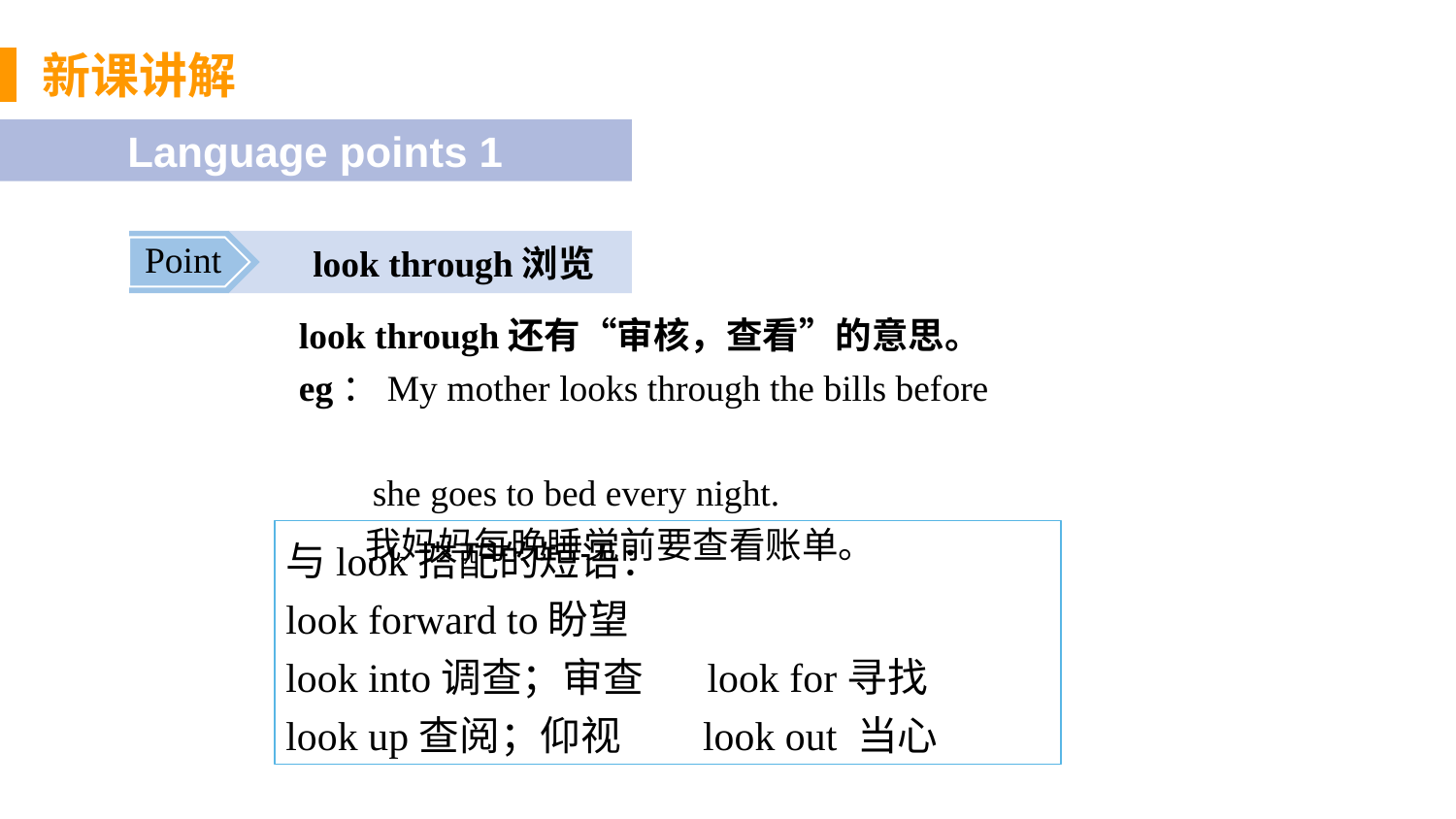

新课讲解

Language points 1

        look through浏览

Point

look through还有“审核，查看”的意思。
eg：My mother looks through the bills before
        she goes to bed every night.
       我妈妈每晚睡觉前要查看账单。
与look搭配的短语：
look forward to盼望
look into调查；审查      look for寻找
look up查阅；仰视        look out 当心